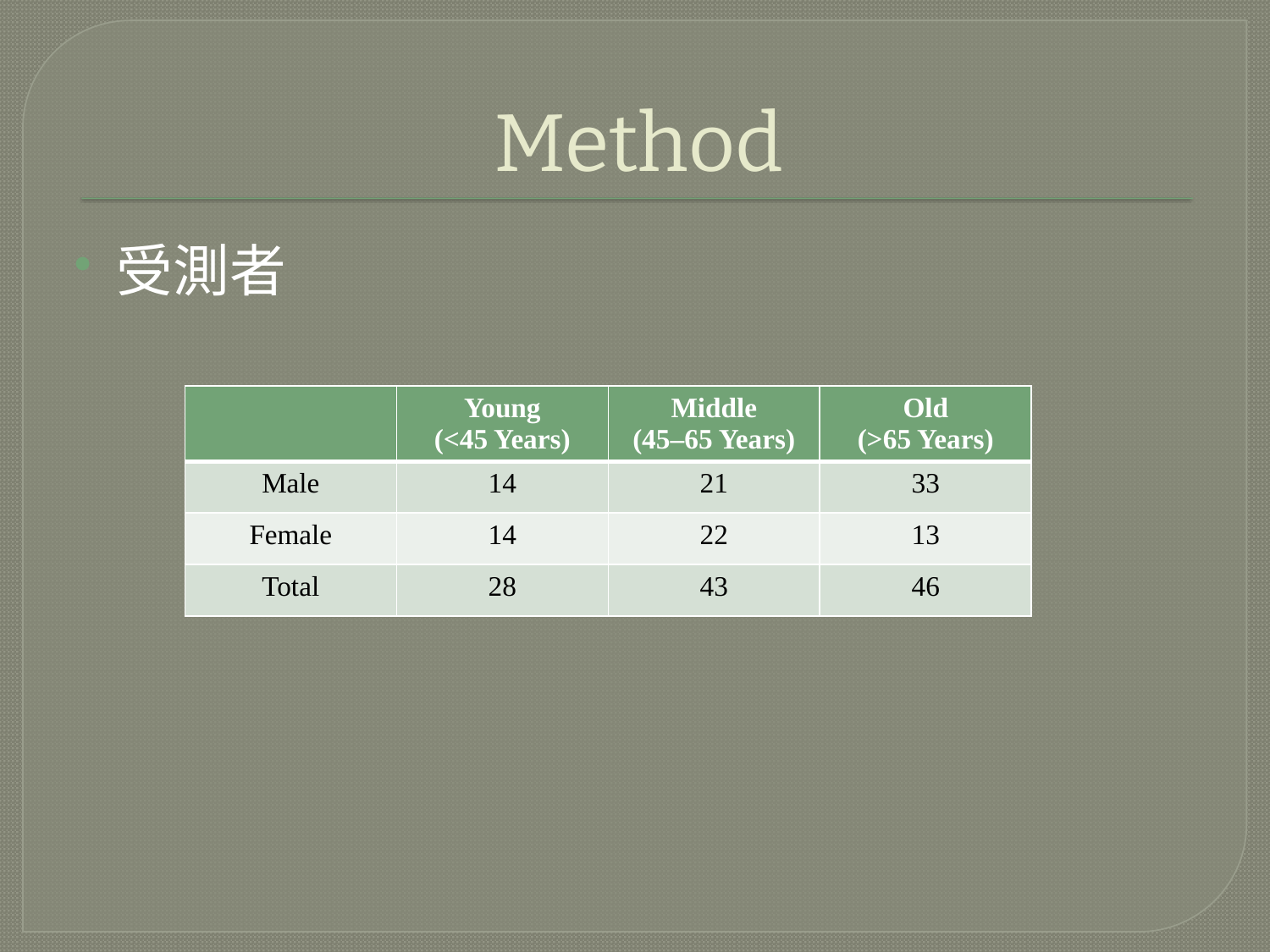

# Method
受測者

|  | Young (<45 Years) | Middle (45–65 Years) | Old (>65 Years) |
| --- | --- | --- | --- |
| Male | 14 | 21 | 33 |
| Female | 14 | 22 | 13 |
| Total | 28 | 43 | 46 |